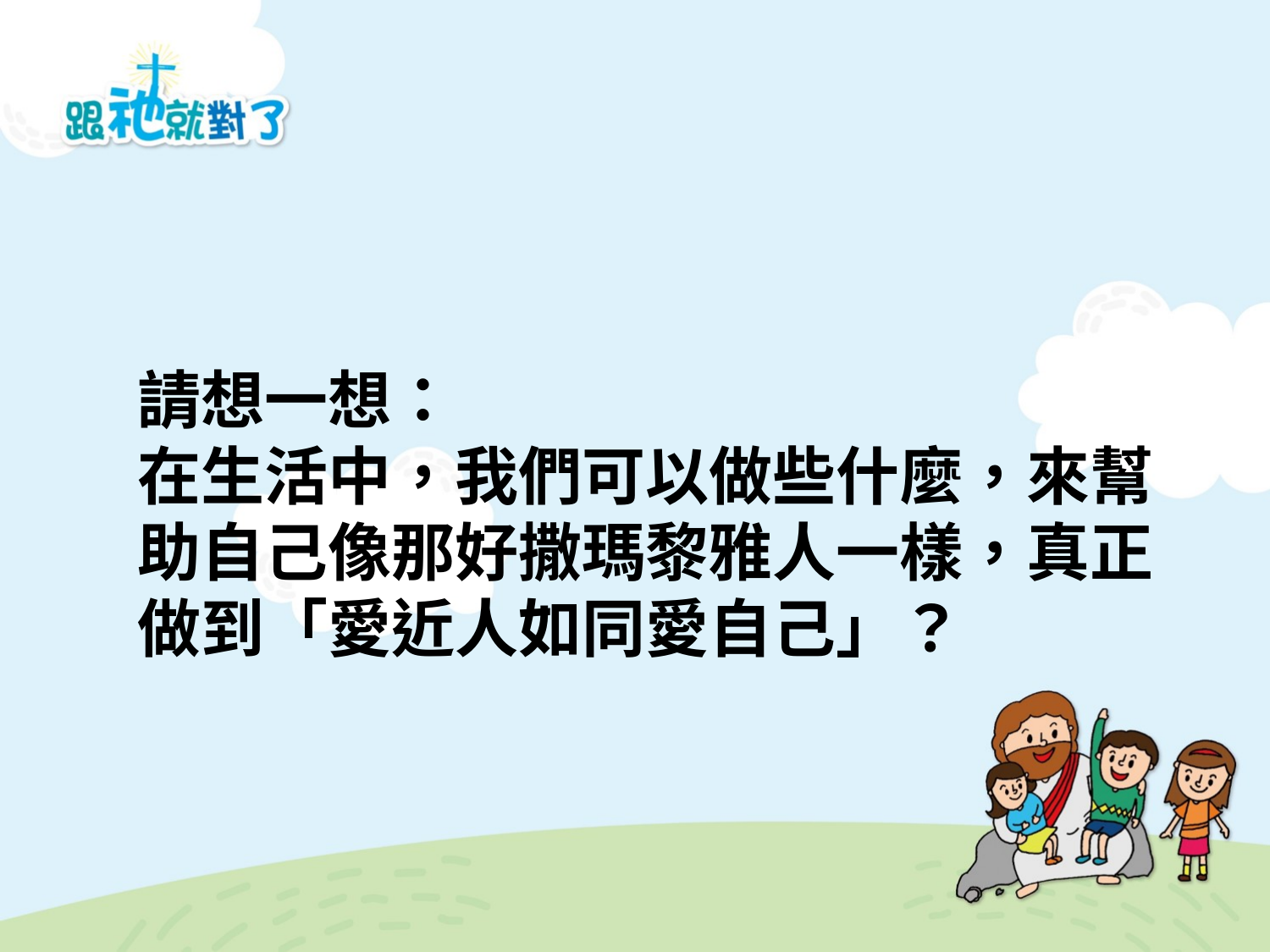

請想一想：
在生活中，我們可以做些什麼，來幫助自己像那好撒瑪黎雅人一樣，真正做到「愛近人如同愛自己」？